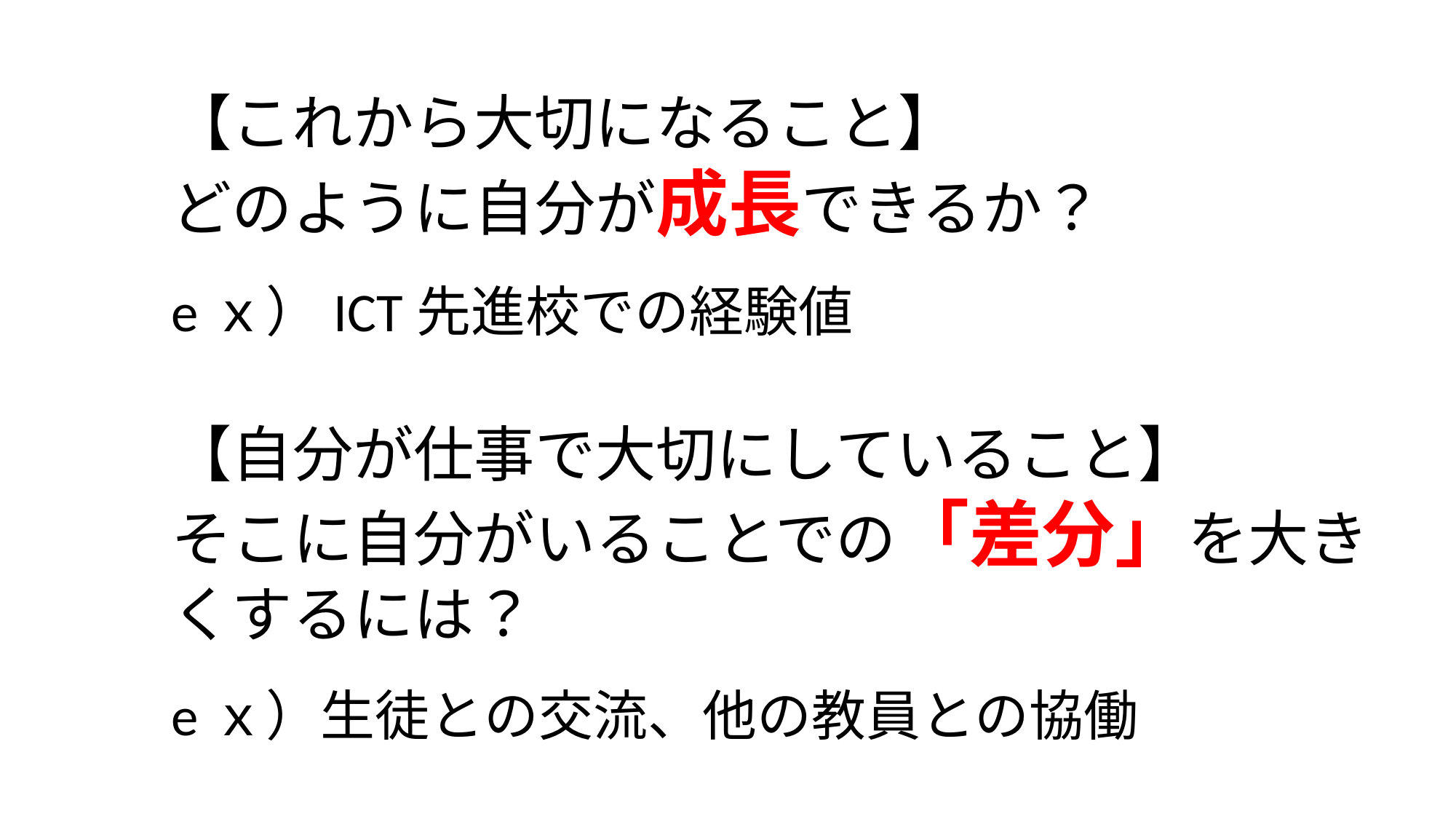

【これから大切になること】
どのように自分が成長できるか？

eｘ）ICT先進校での経験値

【自分が仕事で大切にしていること】
そこに自分がいることでの「差分」を大きくするには？

eｘ）生徒との交流、他の教員との協働